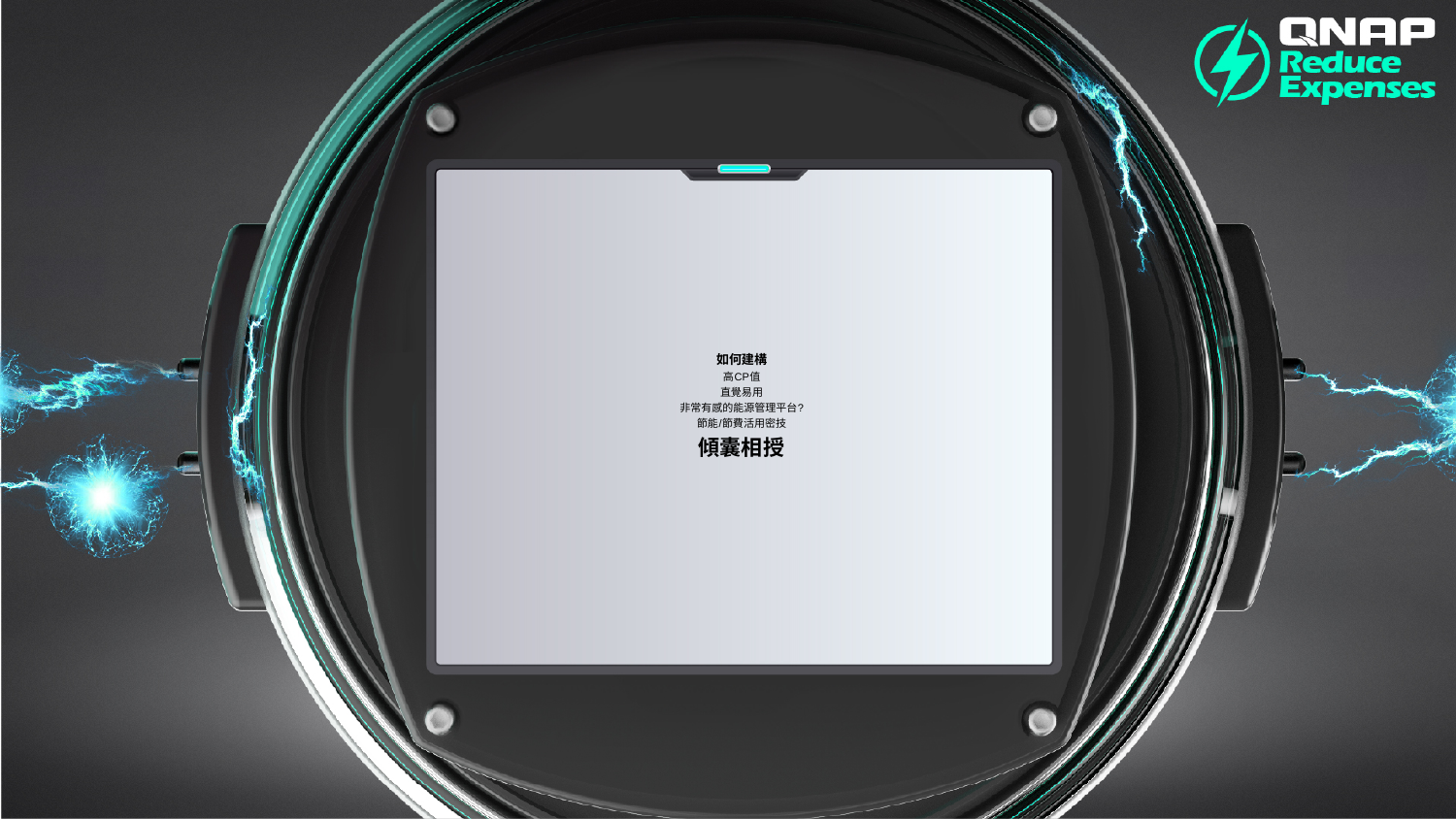

如何建構
高CP值
直覺易用
非常有感的能源管理平台?
節能/節費活用密技
傾囊相授